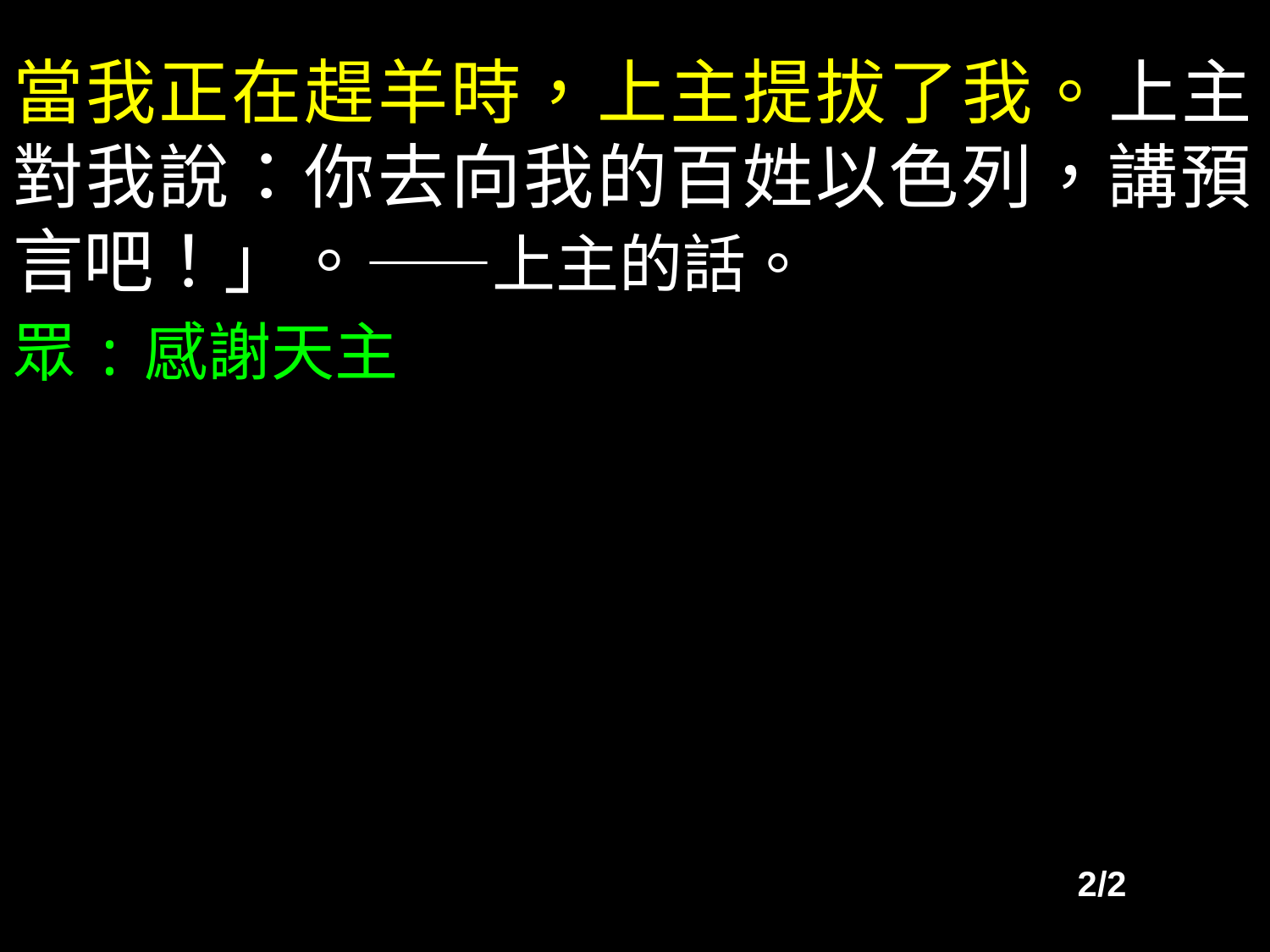

當我正在趕羊時，上主提拔了我。上主對我說：你去向我的百姓以色列，講預言吧！」。——上主的話。
眾:感謝天主

2/2